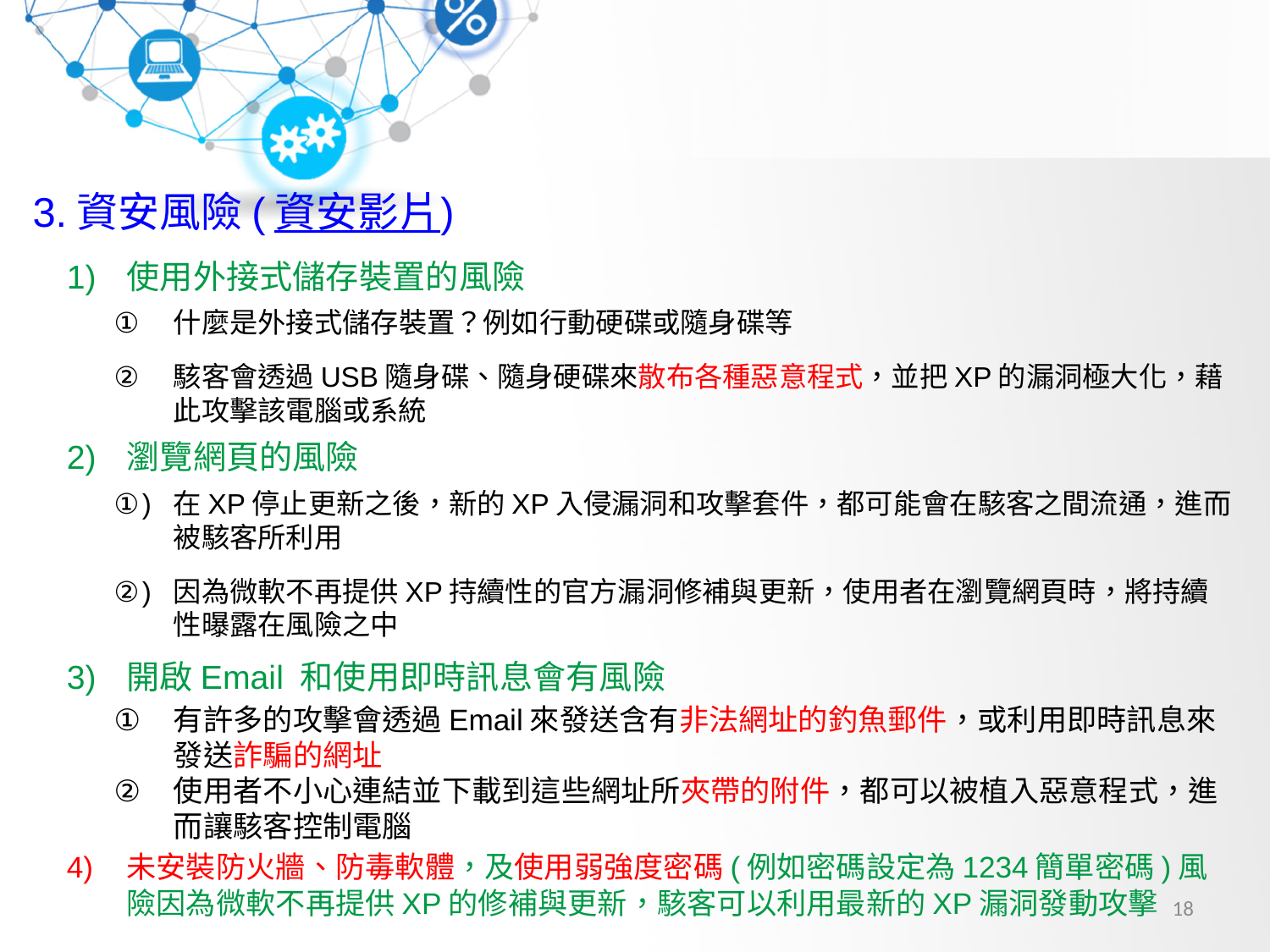

3.資安風險(資安影片)
使用外接式儲存裝置的風險
什麼是外接式儲存裝置？例如行動硬碟或隨身碟等
駭客會透過USB隨身碟、隨身硬碟來散布各種惡意程式，並把XP的漏洞極大化，藉此攻擊該電腦或系統
瀏覽網頁的風險
在XP停止更新之後，新的XP入侵漏洞和攻擊套件，都可能會在駭客之間流通，進而被駭客所利用
因為微軟不再提供XP持續性的官方漏洞修補與更新，使用者在瀏覽網頁時，將持續性曝露在風險之中
開啟Email 和使用即時訊息會有風險
有許多的攻擊會透過Email來發送含有非法網址的釣魚郵件，或利用即時訊息來發送詐騙的網址
使用者不小心連結並下載到這些網址所夾帶的附件，都可以被植入惡意程式，進而讓駭客控制電腦
未安裝防火牆、防毒軟體，及使用弱強度密碼(例如密碼設定為1234簡單密碼)風險因為微軟不再提供XP的修補與更新，駭客可以利用最新的XP漏洞發動攻擊

18